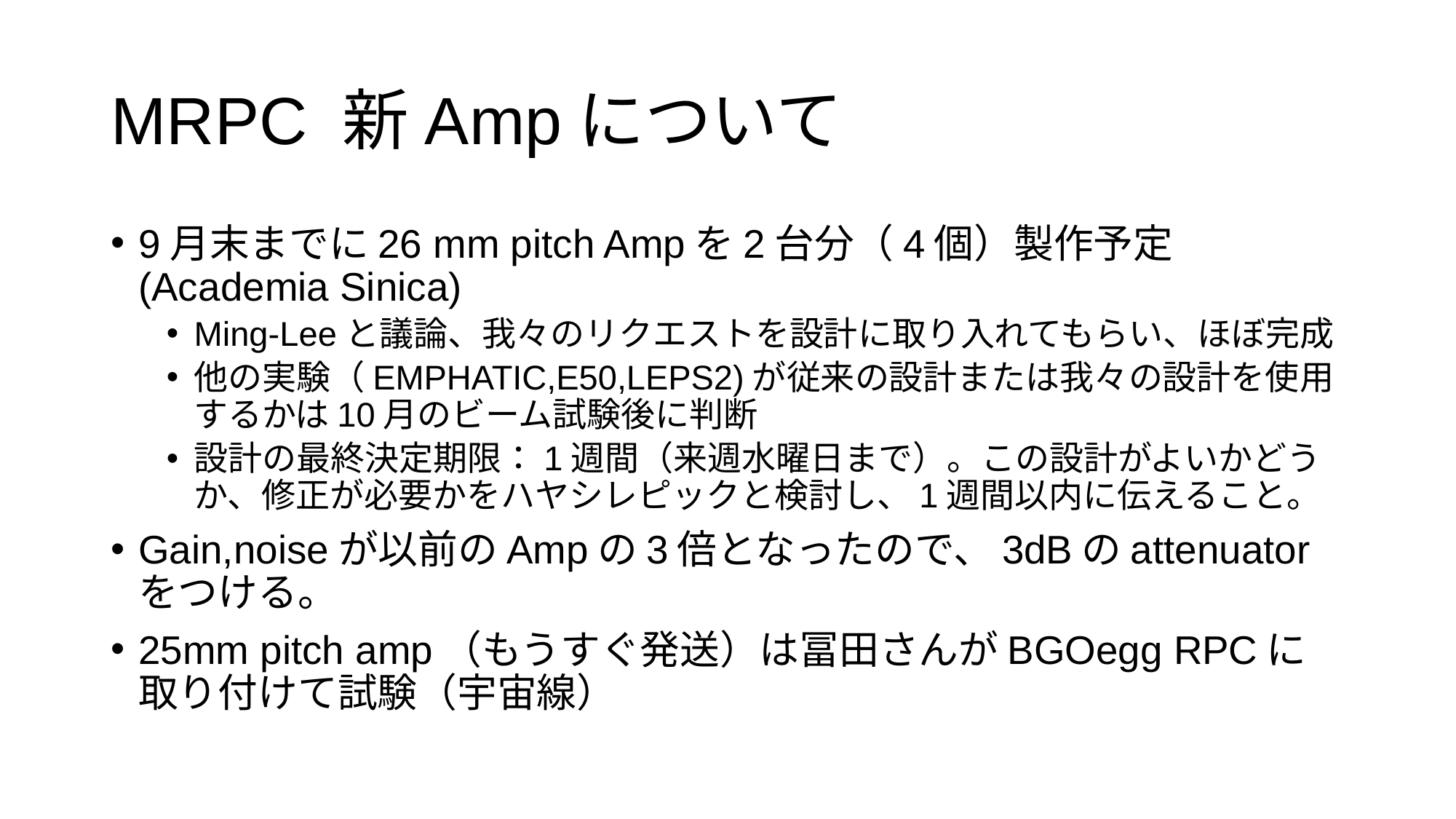

# MRPC 新Ampについて
9月末までに26 mm pitch Ampを2台分（4個）製作予定(Academia Sinica)
Ming-Leeと議論、我々のリクエストを設計に取り入れてもらい、ほぼ完成
他の実験（EMPHATIC,E50,LEPS2)が従来の設計または我々の設計を使用するかは10月のビーム試験後に判断
設計の最終決定期限：1週間（来週水曜日まで）。この設計がよいかどうか、修正が必要かをハヤシレピックと検討し、1週間以内に伝えること。
Gain,noiseが以前のAmpの3倍となったので、3dBのattenuatorをつける。
25mm pitch amp（もうすぐ発送）は冨田さんがBGOegg RPCに取り付けて試験（宇宙線）